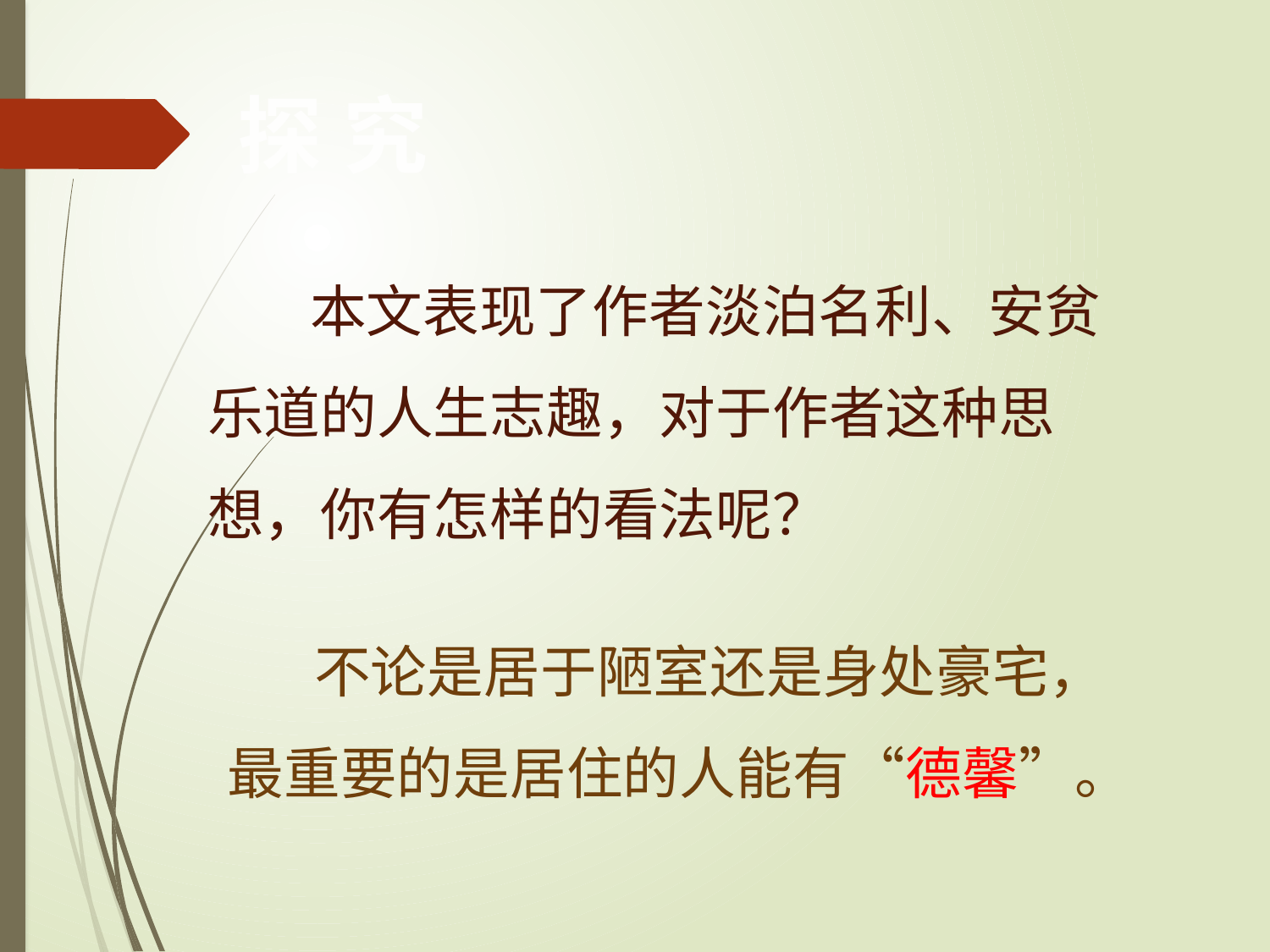

探 究
       本文表现了作者淡泊名利、安贫乐道的人生志趣，对于作者这种思想，你有怎样的看法呢？
          不论是居于陋室还是身处豪宅，最重要的是居住的人能有“德馨”。